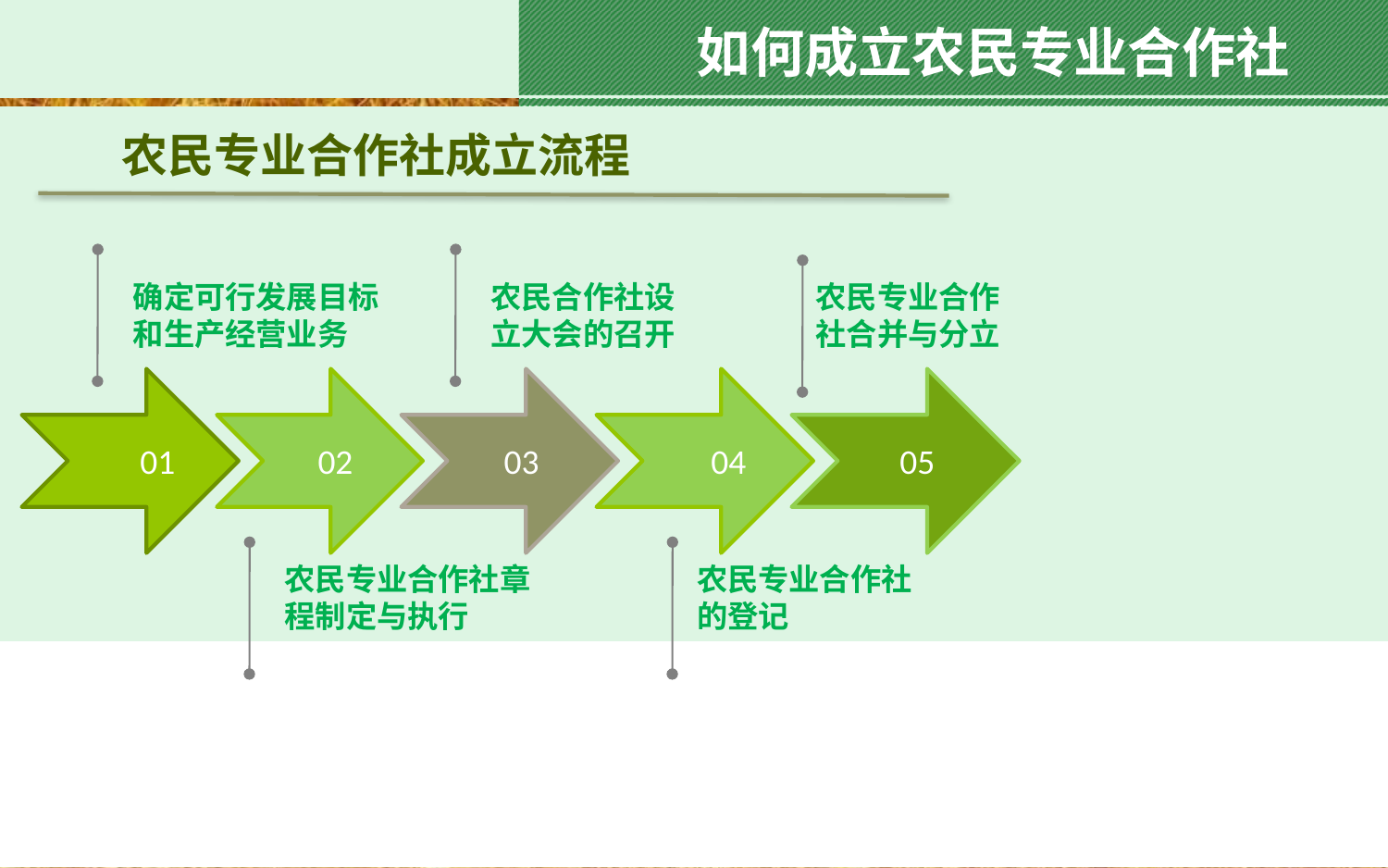

如何成立农民专业合作社
农民专业合作社成立流程

确定可行发展目标和生产经营业务
农民合作社设立大会的召开
农民专业合作社合并与分立
       01
    02
    03
      04
   05

农民专业合作社章程制定与执行
农民专业合作社的登记